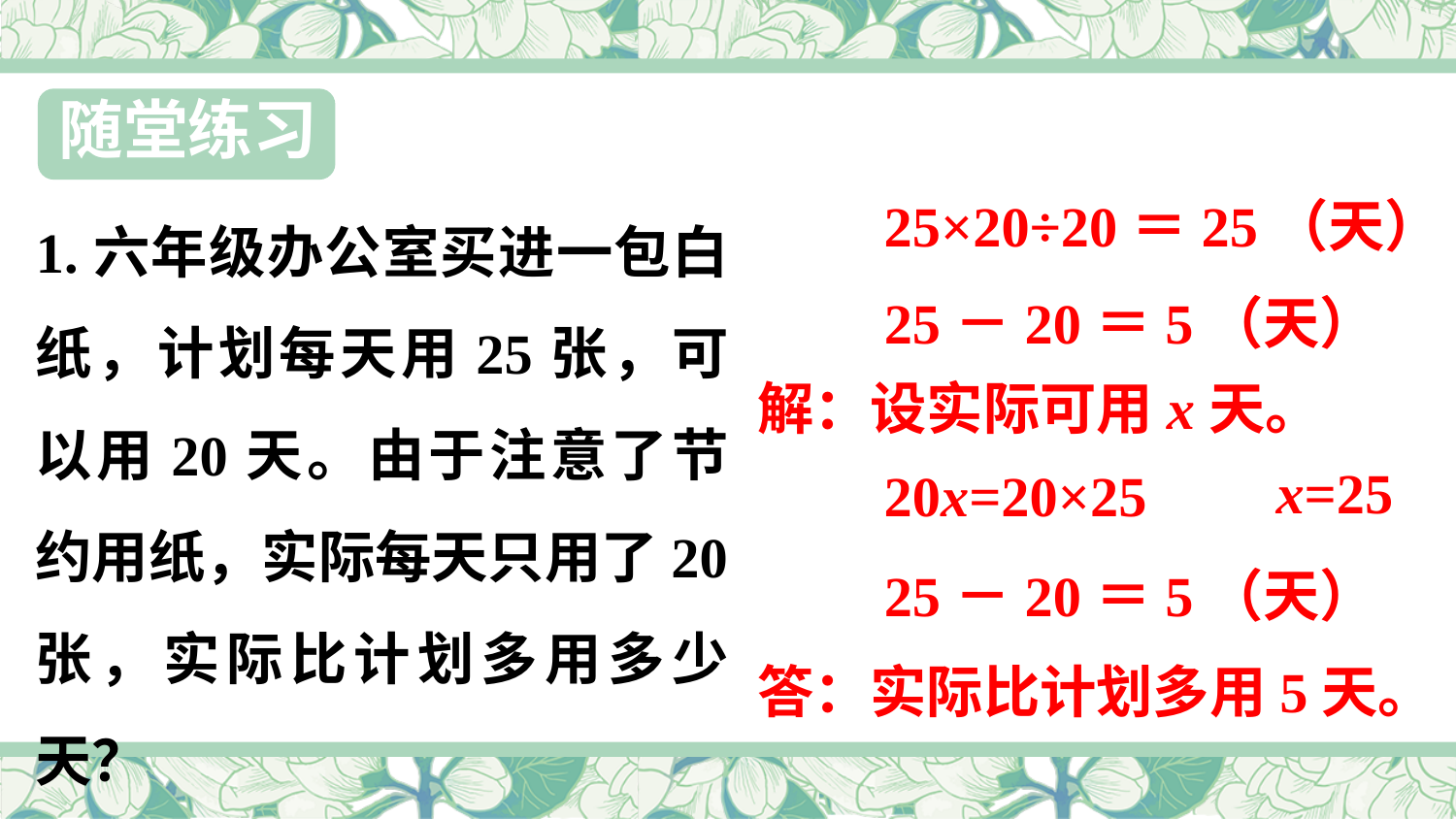

随堂练习

25×20÷20＝25（天）
1.六年级办公室买进一包白纸，计划每天用25张，可以用20天。由于注意了节约用纸，实际每天只用了20张，实际比计划多用多少天？
25－20＝5（天）
解：设实际可用x天。
x=25
20x=20×25
25－20＝5（天）
答：实际比计划多用5天。